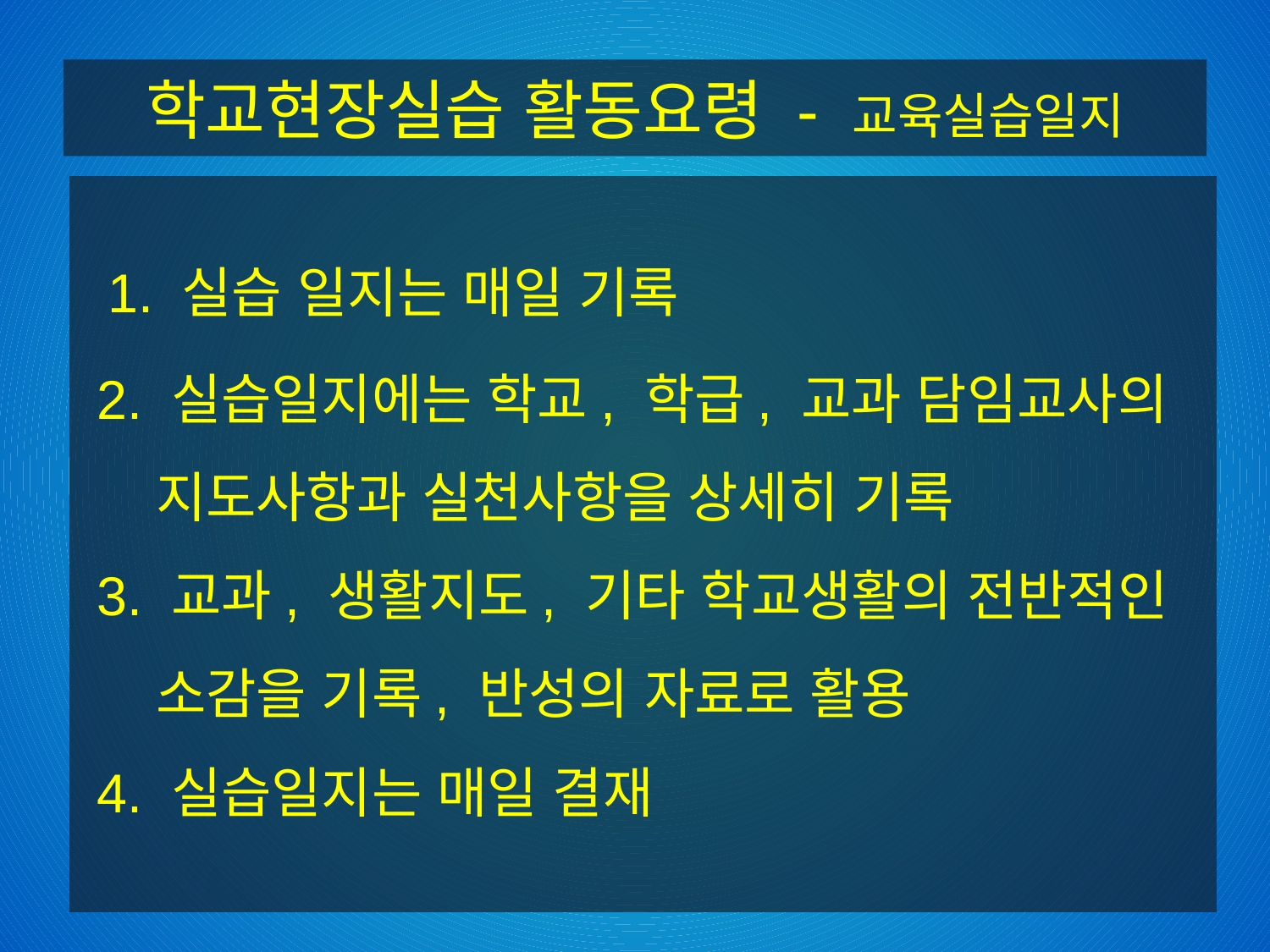

학교현장실습 활동요령 - 교육실습일지
 1. 실습 일지는 매일 기록
 2. 실습일지에는 학교, 학급, 교과 담임교사의
    지도사항과 실천사항을 상세히 기록
 3. 교과, 생활지도, 기타 학교생활의 전반적인
    소감을 기록, 반성의 자료로 활용
 4. 실습일지는 매일 결재